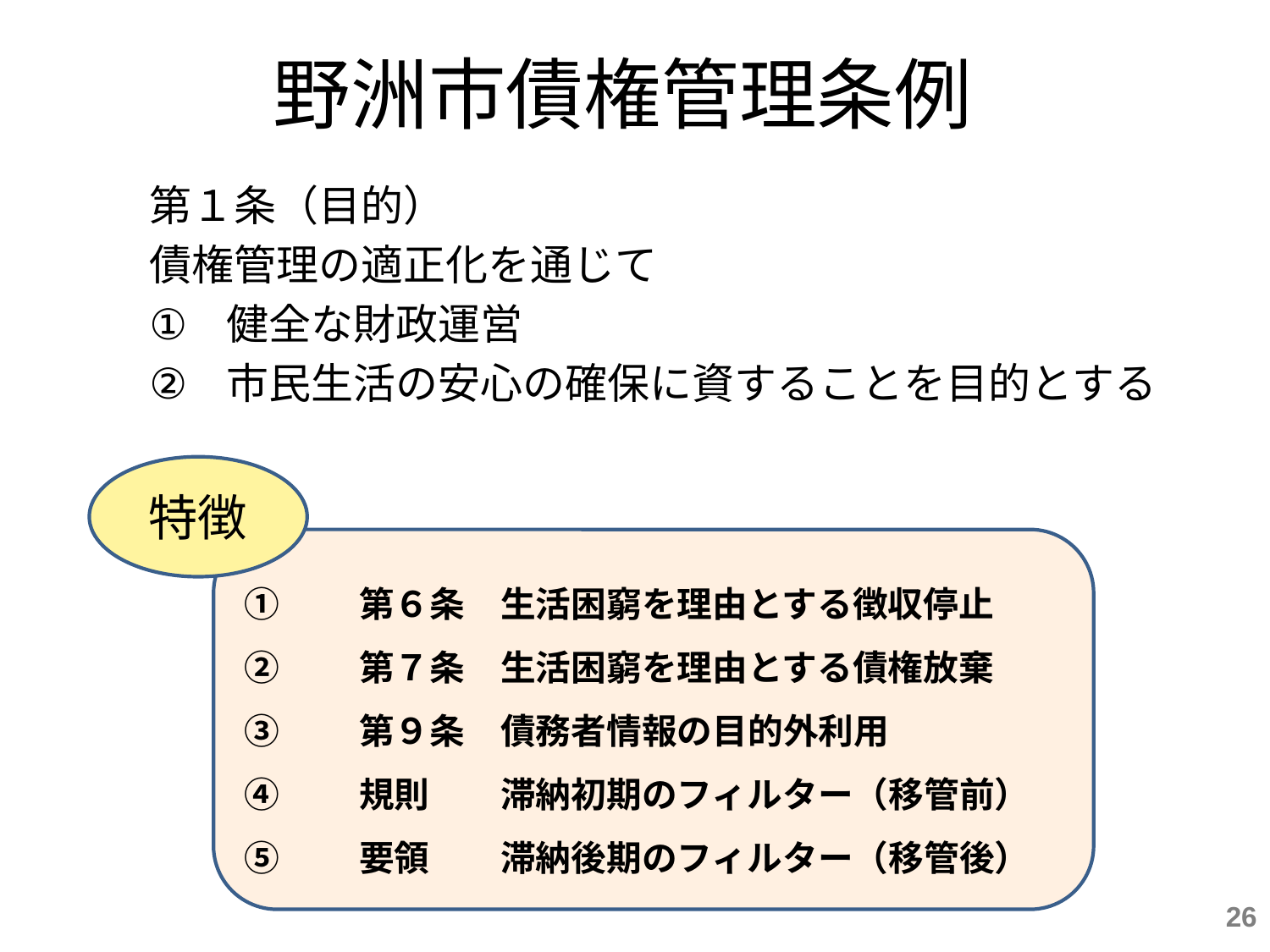

# 野洲市債権管理条例
第１条（目的）
債権管理の適正化を通じて
健全な財政運営
市民生活の安心の確保に資することを目的とする

特徴
①　　第６条　生活困窮を理由とする徴収停止
②　　第７条　生活困窮を理由とする債権放棄
③　　第９条　債務者情報の目的外利用
④　　規則　　滞納初期のフィルター（移管前）
⑤　　要領　　滞納後期のフィルター（移管後）
26